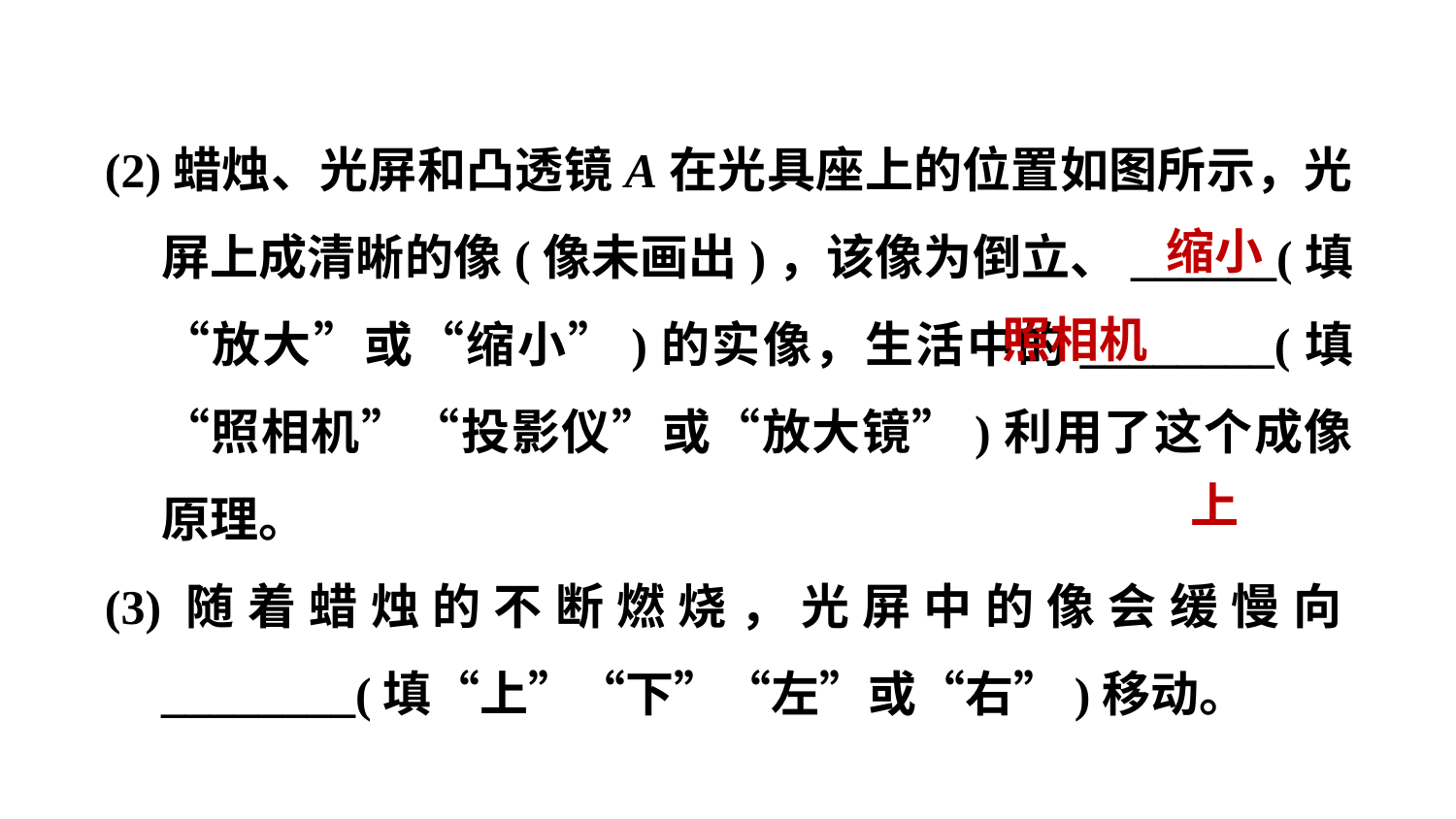

(2)蜡烛、光屏和凸透镜A在光具座上的位置如图所示，光屏上成清晰的像(像未画出)，该像为倒立、______(填“放大”或“缩小”)的实像，生活中的________(填“照相机”“投影仪”或“放大镜”)利用了这个成像原理。
(3)随着蜡烛的不断燃烧，光屏中的像会缓慢向________(填“上”“下”“左”或“右”)移动。
缩小
照相机
上